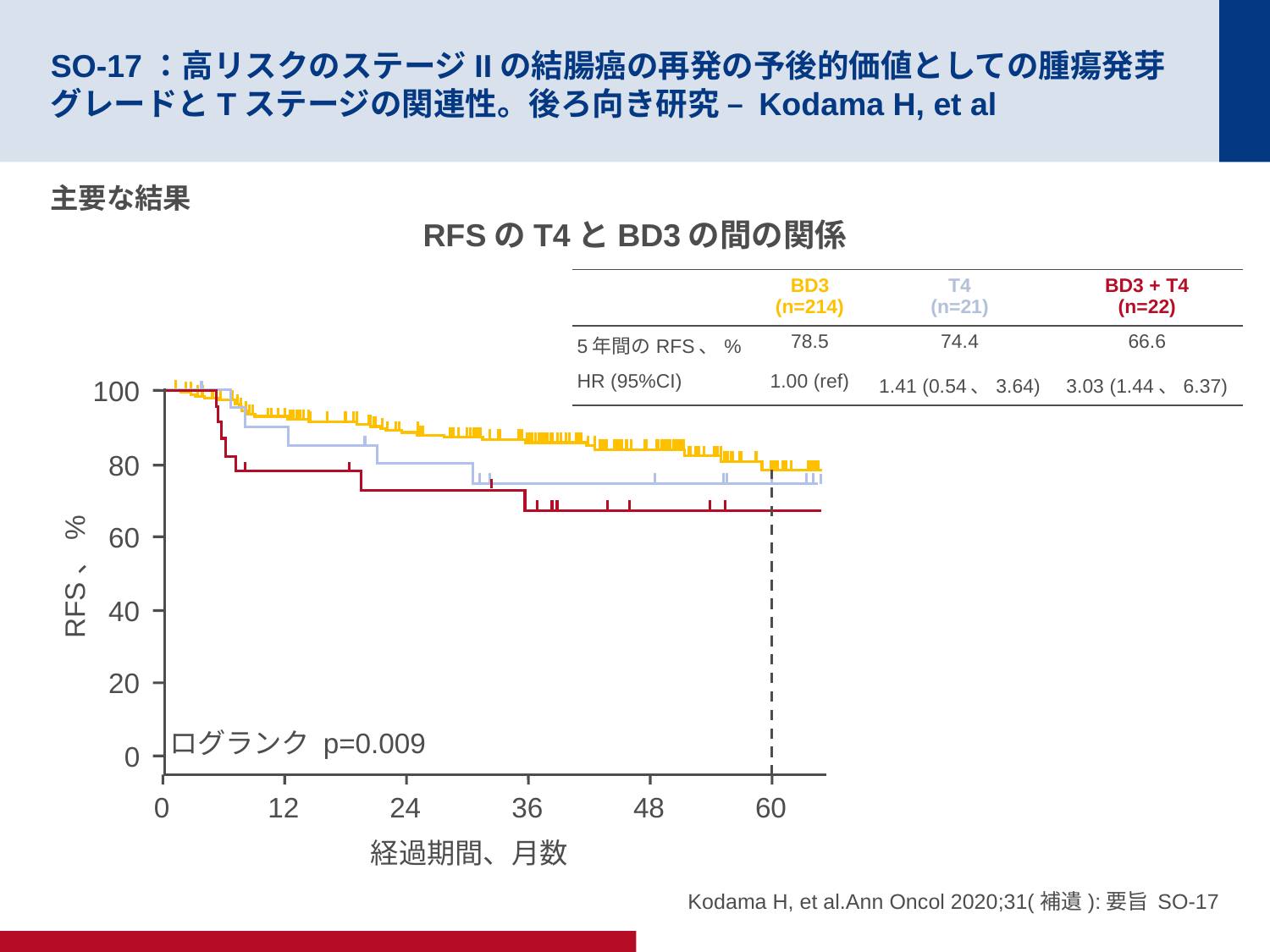

# SO-17：高リスクのステージIIの結腸癌の再発の予後的価値としての腫瘍発芽グレードとTステージの関連性。後ろ向き研究 – Kodama H, et al
主要な結果

RFSのT4とBD3の間の関係
|  | BD3 (n=214) | T4 (n=21) | BD3 + T4 (n=22) |
| --- | --- | --- | --- |
| 5年間のRFS、% | 78.5 | 74.4 | 66.6 |
| HR (95%CI) | 1.00 (ref) | 1.41 (0.54、3.64) | 3.03 (1.44、6.37) |
100

80

60

RFS、%
40

20

0

ログランク p=0.009

0
12
24
36
48
60
経過期間、月数
Kodama H, et al.Ann Oncol 2020;31(補遺):要旨 SO-17